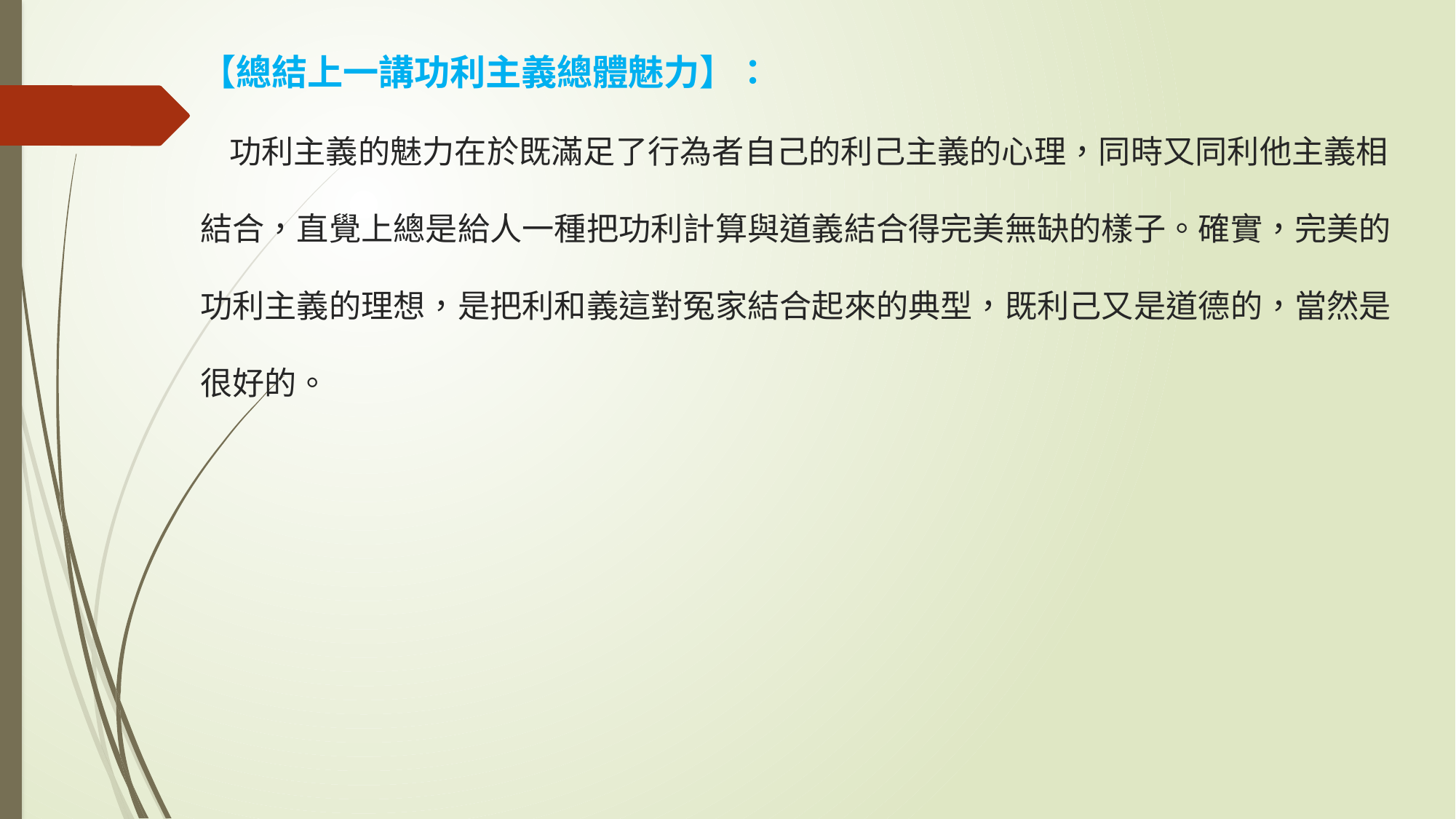

# 【總結上一講功利主義總體魅力】： 功利主義的魅力在於既滿足了行為者自己的利己主義的心理，同時又同利他主義相結合，直覺上總是給人一種把功利計算與道義結合得完美無缺的樣子。確實，完美的功利主義的理想，是把利和義這對冤家結合起來的典型，既利己又是道德的，當然是很好的。